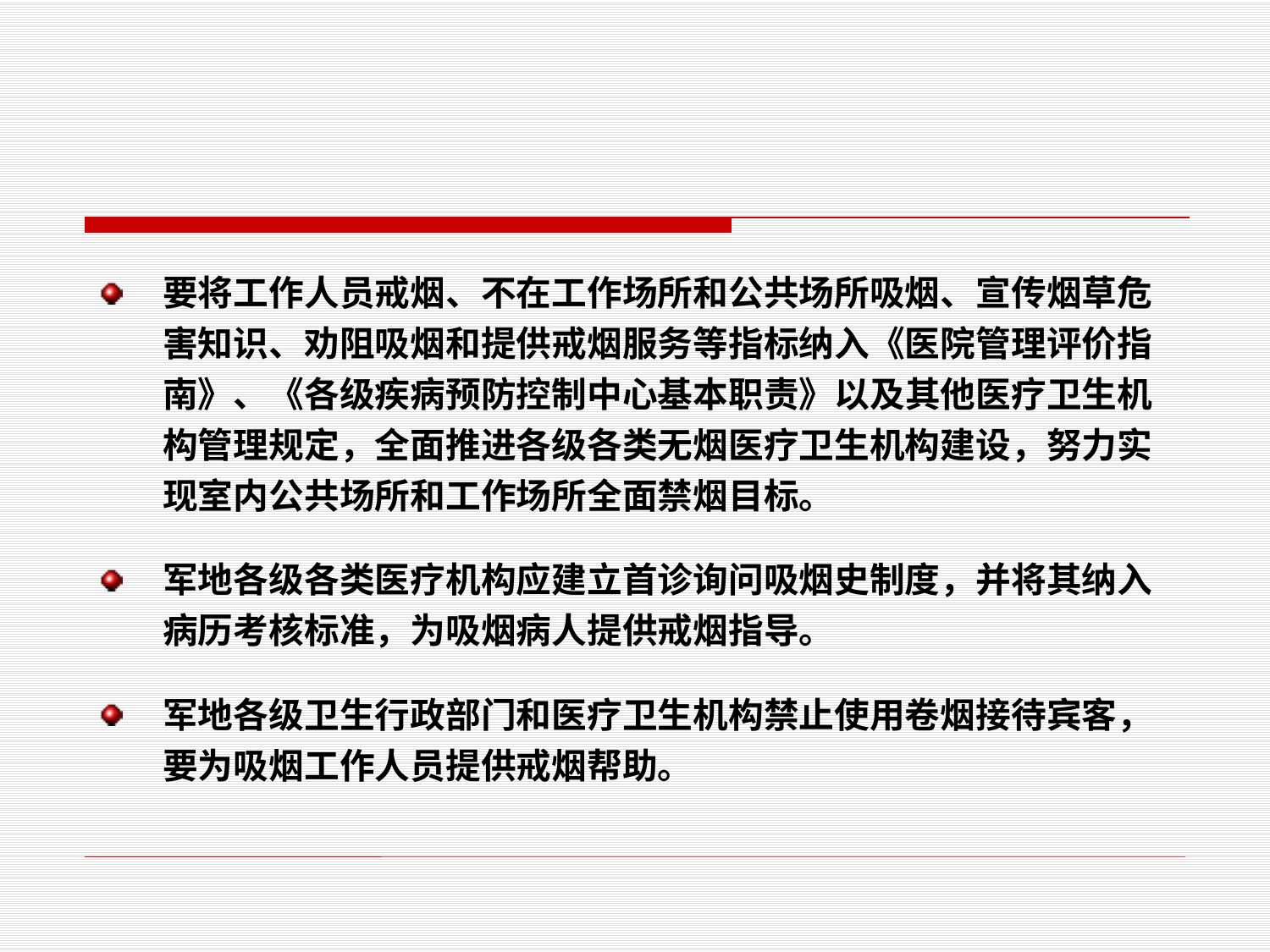

要将工作人员戒烟、不在工作场所和公共场所吸烟、宣传烟草危害知识、劝阻吸烟和提供戒烟服务等指标纳入《医院管理评价指南》、《各级疾病预防控制中心基本职责》以及其他医疗卫生机构管理规定，全面推进各级各类无烟医疗卫生机构建设，努力实现室内公共场所和工作场所全面禁烟目标。

军地各级各类医疗机构应建立首诊询问吸烟史制度，并将其纳入病历考核标准，为吸烟病人提供戒烟指导。

军地各级卫生行政部门和医疗卫生机构禁止使用卷烟接待宾客，要为吸烟工作人员提供戒烟帮助。